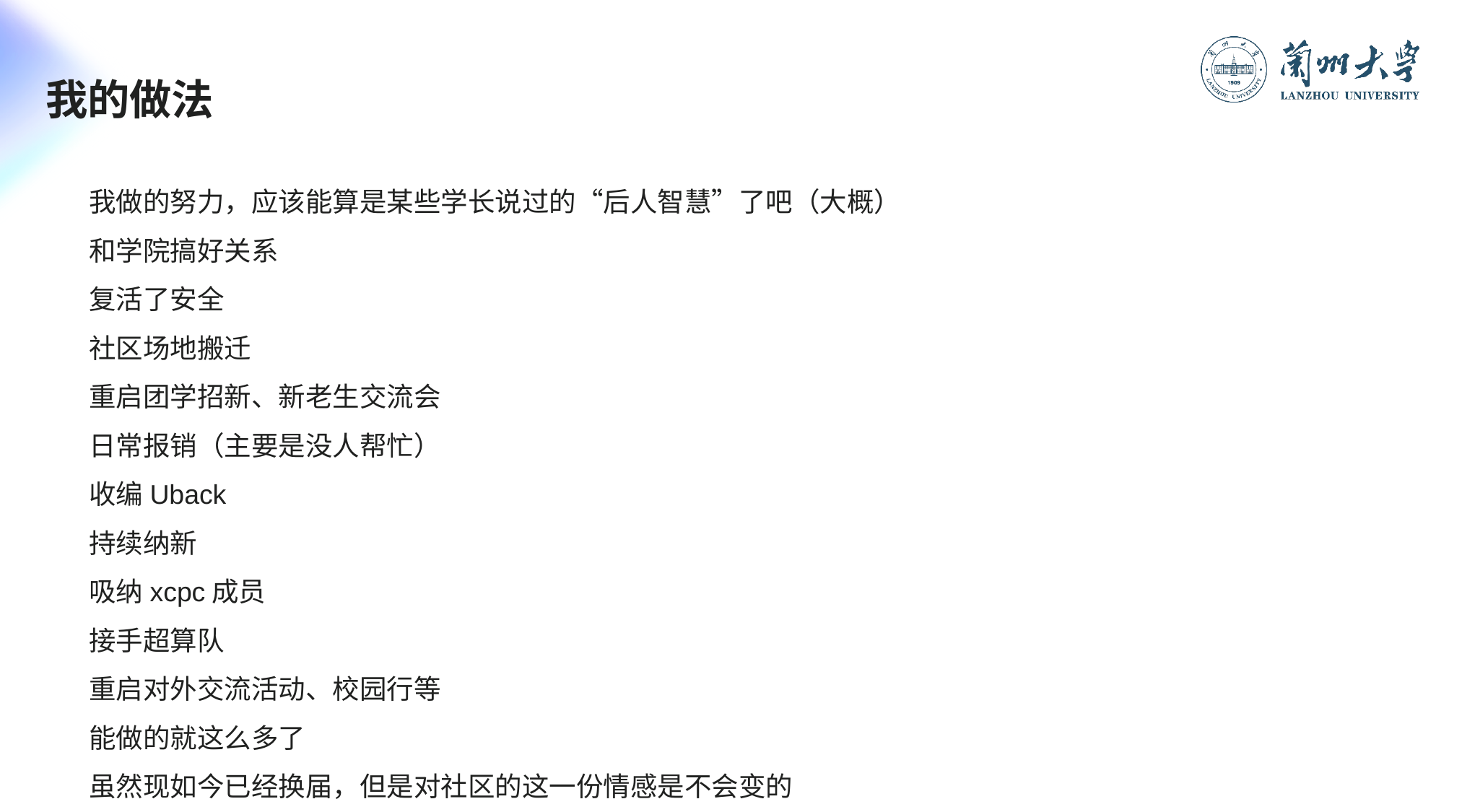

# 我的做法
我做的努力，应该能算是某些学长说过的“后人智慧”了吧（大概）
和学院搞好关系
复活了安全
社区场地搬迁
重启团学招新、新老生交流会
日常报销（主要是没人帮忙）
收编Uback
持续纳新
吸纳xcpc成员
接手超算队
重启对外交流活动、校园行等
能做的就这么多了
虽然现如今已经换届，但是对社区的这一份情感是不会变的